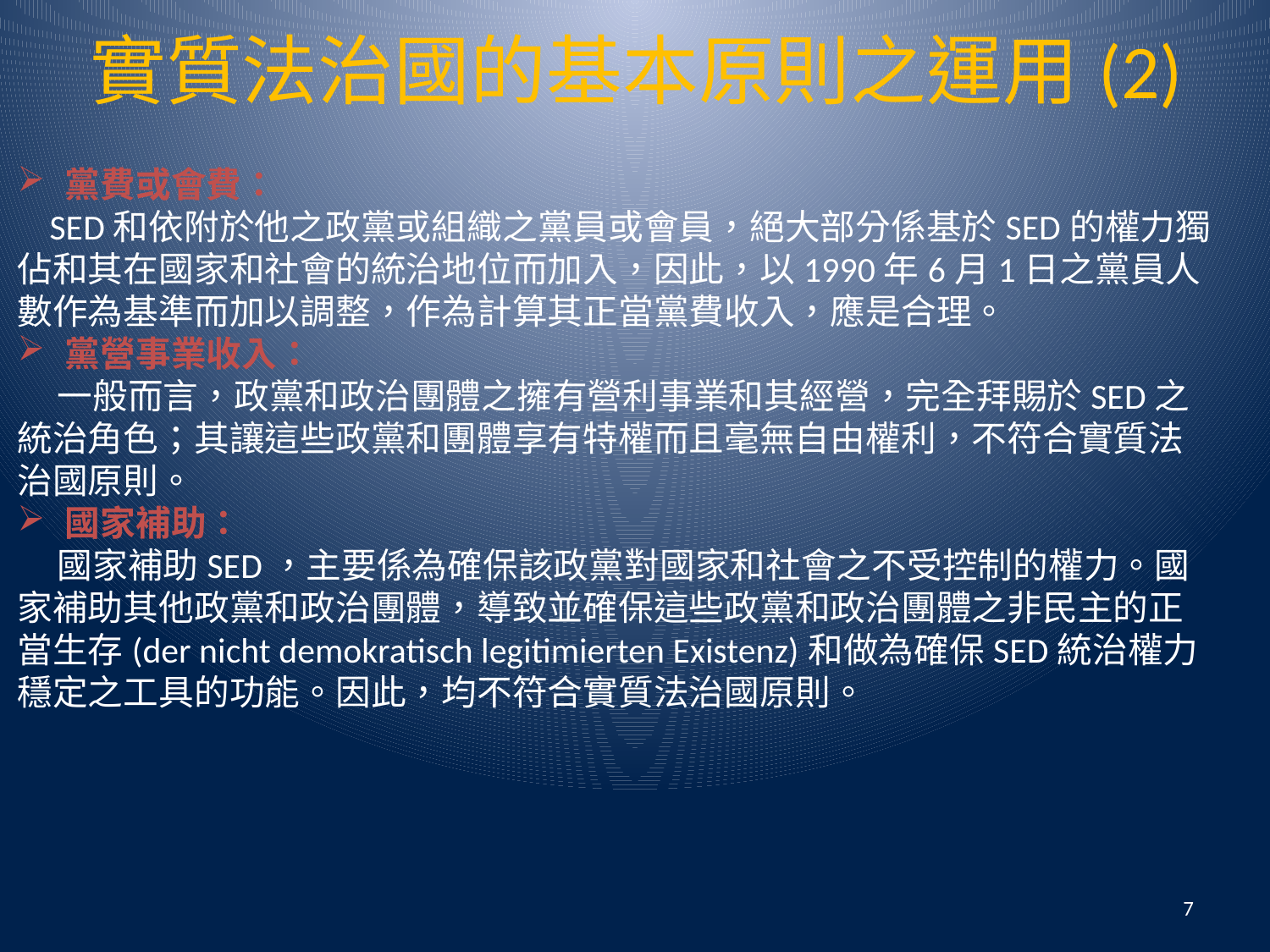

# 實質法治國的基本原則之運用(2)
黨費或會費：
    SED和依附於他之政黨或組織之黨員或會員，絕大部分係基於SED的權力獨佔和其在國家和社會的統治地位而加入，因此，以1990年6月1日之黨員人數作為基準而加以調整，作為計算其正當黨費收入，應是合理。
黨營事業收入：
    一般而言，政黨和政治團體之擁有營利事業和其經營，完全拜賜於SED之統治角色；其讓這些政黨和團體享有特權而且毫無自由權利，不符合實質法治國原則。
國家補助：
    國家補助SED，主要係為確保該政黨對國家和社會之不受控制的權力。國家補助其他政黨和政治團體，導致並確保這些政黨和政治團體之非民主的正當生存(der nicht demokratisch legitimierten Existenz)和做為確保SED統治權力穩定之工具的功能。因此，均不符合實質法治國原則。
7